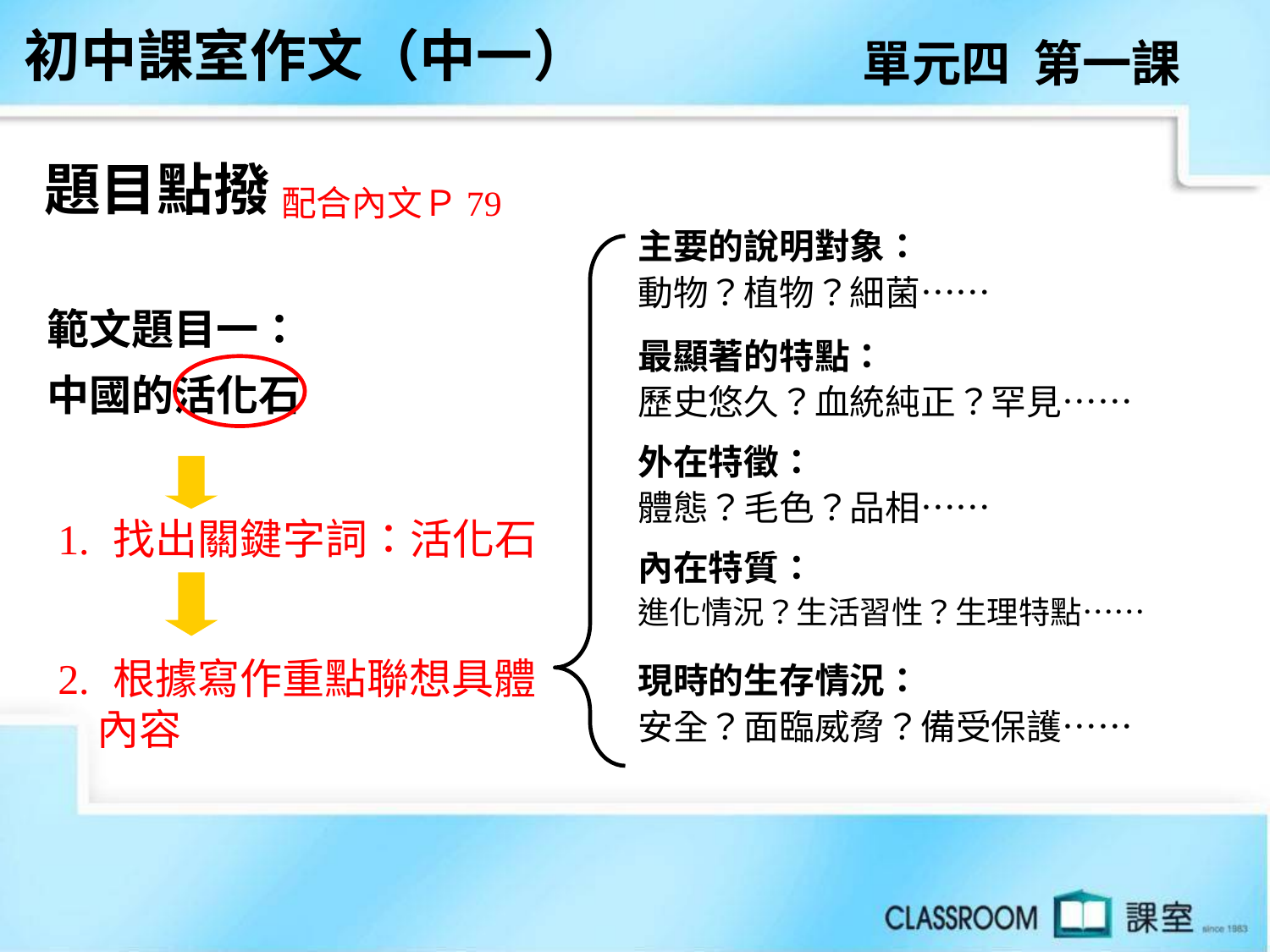

初中課室作文（中一）
單元四  第一課
題目點撥
配合內文Ｐ79
主要的說明對象：
動物？植物？細菌……
最顯著的特點：
歷史悠久？血統純正？罕見……
外在特徵：
體態？毛色？品相……
內在特質：
進化情況？生活習性？生理特點……

現時的生存情況：
安全？面臨威脅？備受保護……

範文題目一：
中國的活化石

1. 找出關鍵字詞：活化石

2. 根據寫作重點聯想具體
   內容